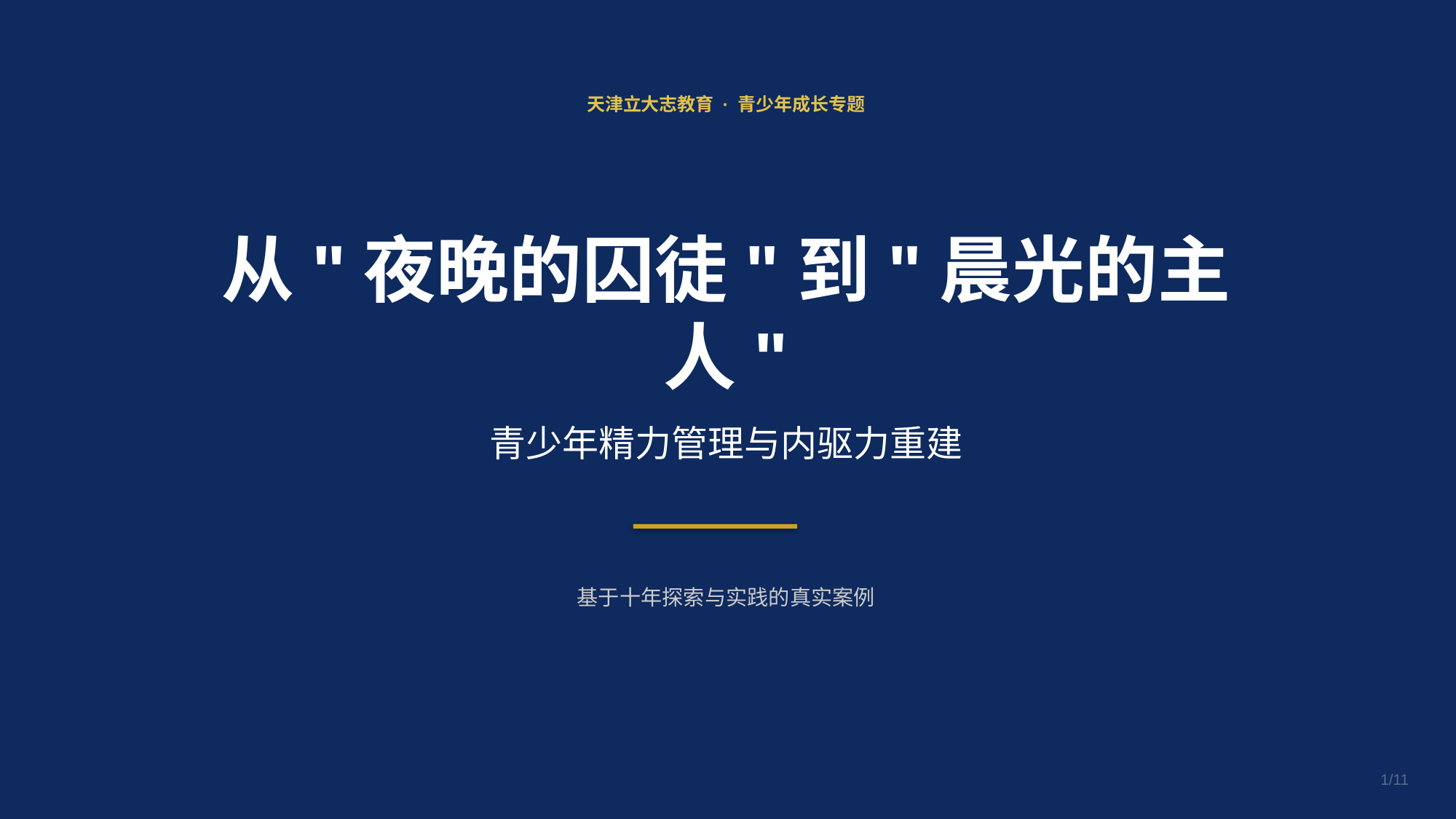

天津立大志教育 · 青少年成长专题
从"夜晚的囚徒"到"晨光的主人"
青少年精力管理与内驱力重建

基于十年探索与实践的真实案例
1/11